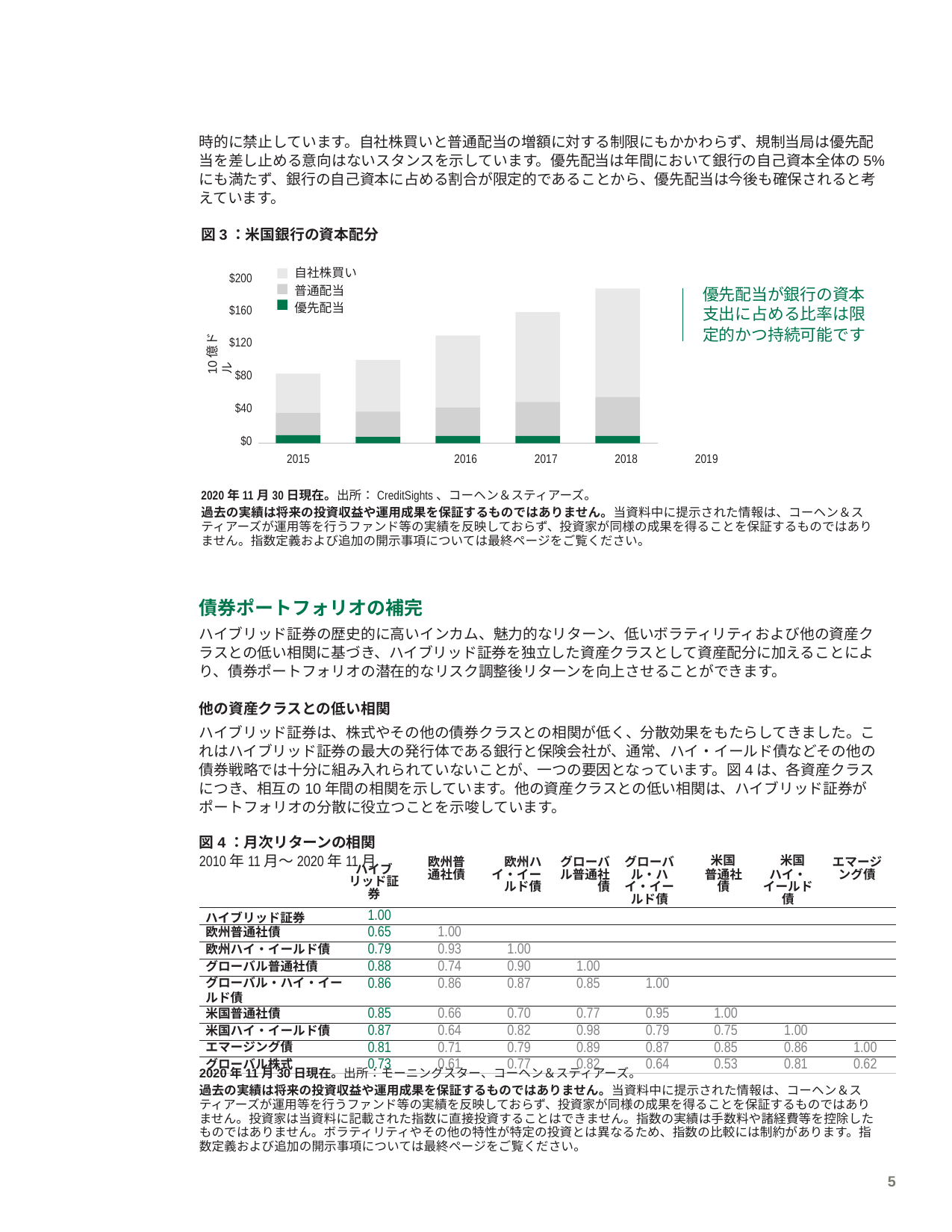

時的に禁止しています。自社株買いと普通配当の増額に対する制限にもかかわらず、規制当局は優先配当を差し止める意向はないスタンスを示しています。優先配当は年間において銀行の自己資本全体の5%にも満たず、銀行の自己資本に占める割合が限定的であることから、優先配当は今後も確保されると考えています。

図3：米国銀行の資本配分
自社株買い
普通配当
優先配当

$200
優先配当が銀行の資本支出に占める比率は限定的かつ持続可能です

$160

10億ドル
$120

$80

$40

$0
2015	2016	2017	2018	2019

2020年11月30日現在。出所：CreditSights、コーヘン＆スティアーズ。
過去の実績は将来の投資収益や運用成果を保証するものではありません。当資料中に提示された情報は、コーヘン＆スティアーズが運用等を行うファンド等の実績を反映しておらず、投資家が同様の成果を得ることを保証するものではありません。指数定義および追加の開示事項については最終ページをご覧ください。

債券ポートフォリオの補完
ハイブリッド証券の歴史的に高いインカム、魅力的なリターン、低いボラティリティおよび他の資産クラスとの低い相関に基づき、ハイブリッド証券を独立した資産クラスとして資産配分に加えることにより、債券ポートフォリオの潜在的なリスク調整後リターンを向上させることができます。
他の資産クラスとの低い相関
ハイブリッド証券は、株式やその他の債券クラスとの相関が低く、分散効果をもたらしてきました。これはハイブリッド証券の最大の発行体である銀行と保険会社が、通常、ハイ・イールド債などその他の債券戦略では十分に組み入れられていないことが、一つの要因となっています。図4は、各資産クラスにつき、相互の10年間の相関を示しています。他の資産クラスとの低い相関は、ハイブリッド証券がポートフォリオの分散に役立つことを示唆しています。

図4：月次リターンの相関
2010年11月～2020年11月
|  | ハイブリッド証券 | 欧州普通社債 | 欧州ハイ・イールド債 | グローバル普通社債 | グローバル・ハイ・イールド債 | 米国 普通社債 | 米国 ハイ・イールド債 | エマージング債 |
| --- | --- | --- | --- | --- | --- | --- | --- | --- |
| ハイブリッド証券 | 1.00 |  |  |  |  |  |  |  |
| 欧州普通社債 | 0.65 | 1.00 |  |  |  |  |  |  |
| 欧州ハイ・イールド債 | 0.79 | 0.93 | 1.00 |  |  |  |  |  |
| グローバル普通社債 | 0.88 | 0.74 | 0.90 | 1.00 |  |  |  |  |
| グローバル・ハイ・イールド債 | 0.86 | 0.86 | 0.87 | 0.85 | 1.00 |  |  |  |
| 米国普通社債 | 0.85 | 0.66 | 0.70 | 0.77 | 0.95 | 1.00 |  |  |
| 米国ハイ・イールド債 | 0.87 | 0.64 | 0.82 | 0.98 | 0.79 | 0.75 | 1.00 |  |
| エマージング債 | 0.81 | 0.71 | 0.79 | 0.89 | 0.87 | 0.85 | 0.86 | 1.00 |
| グローバル株式 | 0.73 | 0.61 | 0.77 | 0.82 | 0.64 | 0.53 | 0.81 | 0.62 |
2020年11月30日現在。出所：モーニングスター、コーヘン＆スティアーズ。
過去の実績は将来の投資収益や運用成果を保証するものではありません。当資料中に提示された情報は、コーヘン＆スティアーズが運用等を行うファンド等の実績を反映しておらず、投資家が同様の成果を得ることを保証するものではありません。投資家は当資料に記載された指数に直接投資することはできません。指数の実績は手数料や諸経費等を控除したものではありません。ボラティリティやその他の特性が特定の投資とは異なるため、指数の比較には制約があります。指数定義および追加の開示事項については最終ページをご覧ください。
5